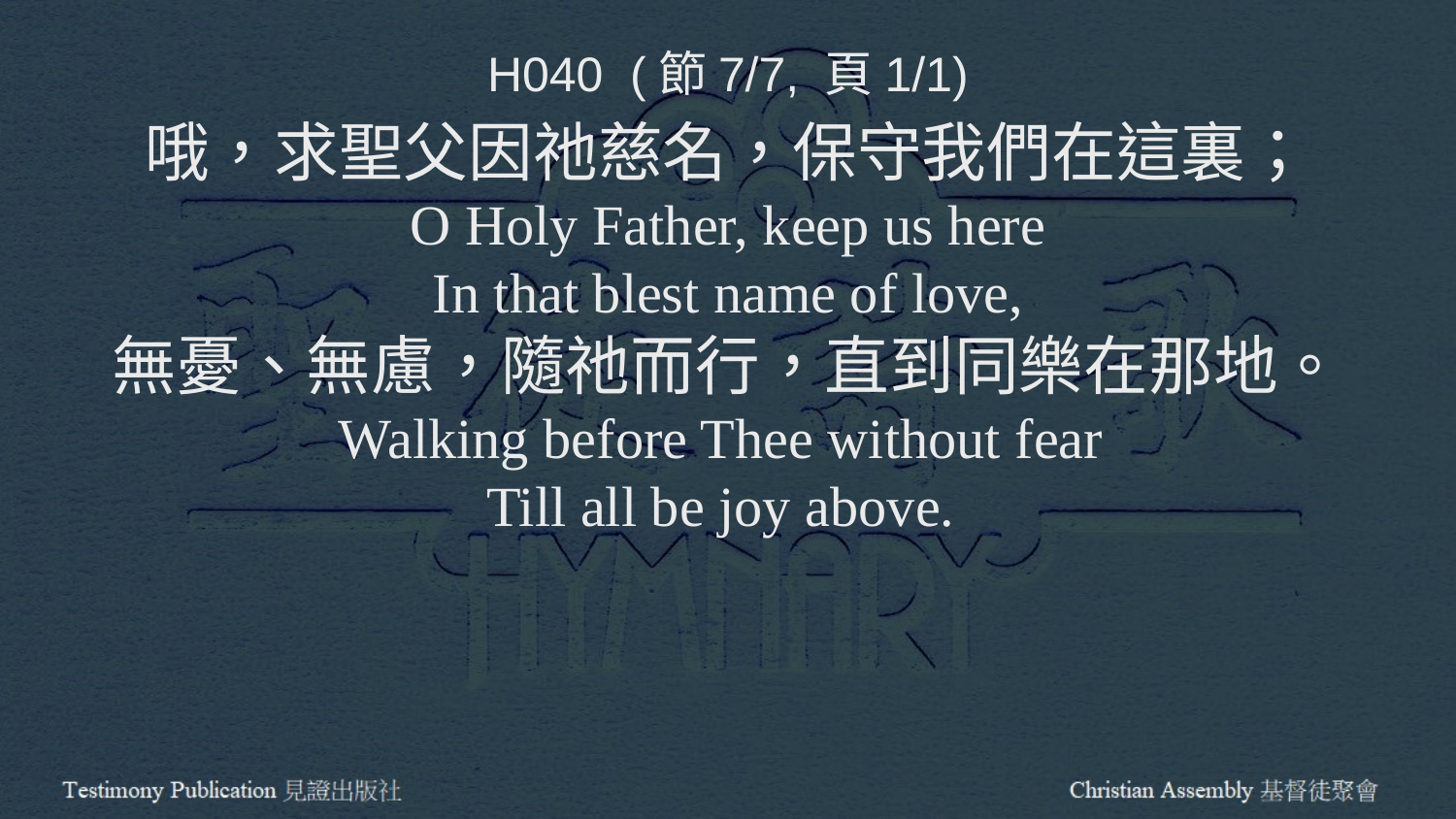

H040  (節7/7, 頁1/1)
哦，求聖父因祂慈名，保守我們在這裏；
O Holy Father, keep us here
In that blest name of love,
無憂、無慮，隨祂而行，直到同樂在那地。
Walking before Thee without fear
Till all be joy above.